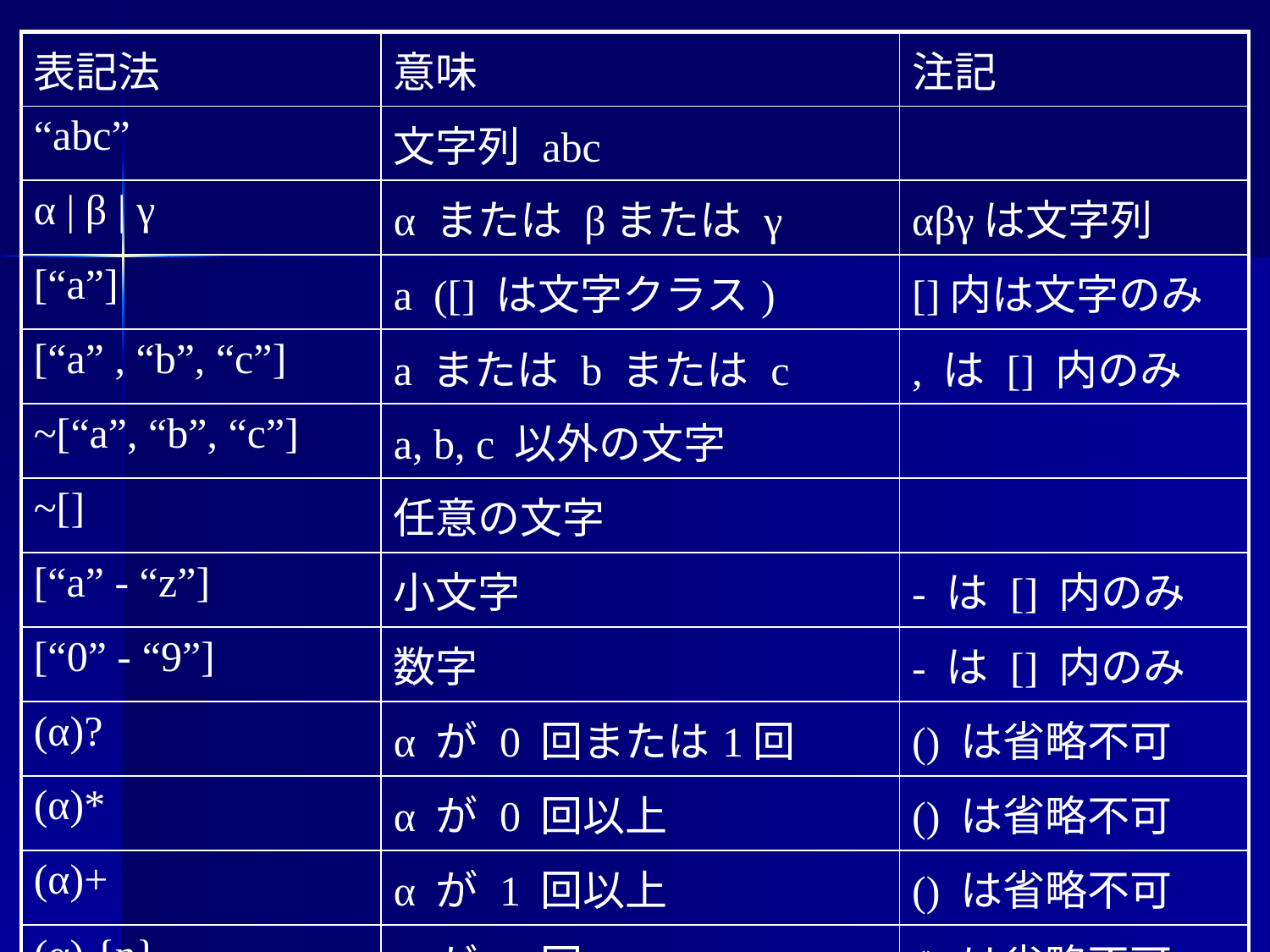

| 表記法 | 意味 | 注記 |
| --- | --- | --- |
| “abc” | 文字列 abc |  |
| α | β | γ | α または βまたは γ | αβγは文字列 |
| [“a”] | a ([] は文字クラス) | []内は文字のみ |
| [“a” , “b”, “c”] | a または b または c | , は [] 内のみ |
| ~[“a”, “b”, “c”] | a, b, c 以外の文字 |  |
| ~[] | 任意の文字 |  |
| [“a” - “z”] | 小文字 | - は [] 内のみ |
| [“0” - “9”] | 数字 | - は [] 内のみ |
| (α)? | α が 0 回または1回 | () は省略不可 |
| (α)\* | α が 0 回以上 | () は省略不可 |
| (α)+ | α が 1 回以上 | () は省略不可 |
| (α) {n} | α が n 回 | () は省略不可 |
| (α) {m, n} | α が m 回以上 n 回以下 | () は省略不可 |